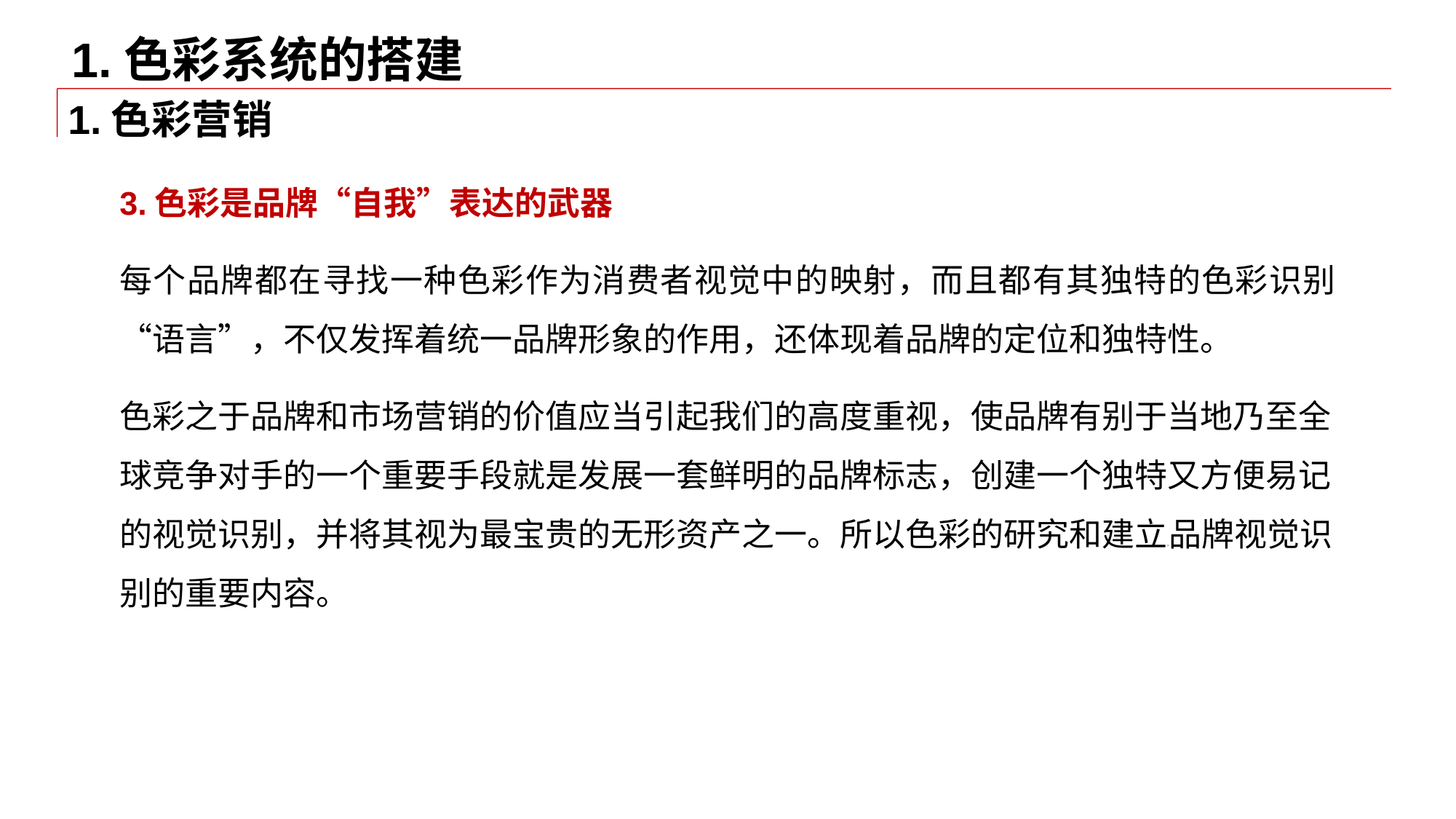

1.色彩系统的搭建
1.色彩营销

3.色彩是品牌“自我”表达的武器
每个品牌都在寻找一种色彩作为消费者视觉中的映射，而且都有其独特的色彩识别 “语言”，不仅发挥着统一品牌形象的作用，还体现着品牌的定位和独特性。
色彩之于品牌和市场营销的价值应当引起我们的高度重视，使品牌有别于当地乃至全球竞争对手的一个重要手段就是发展一套鲜明的品牌标志，创建一个独特又方便易记的视觉识别，并将其视为最宝贵的无形资产之一。所以色彩的研究和建立是品牌视觉识别的重要内容。